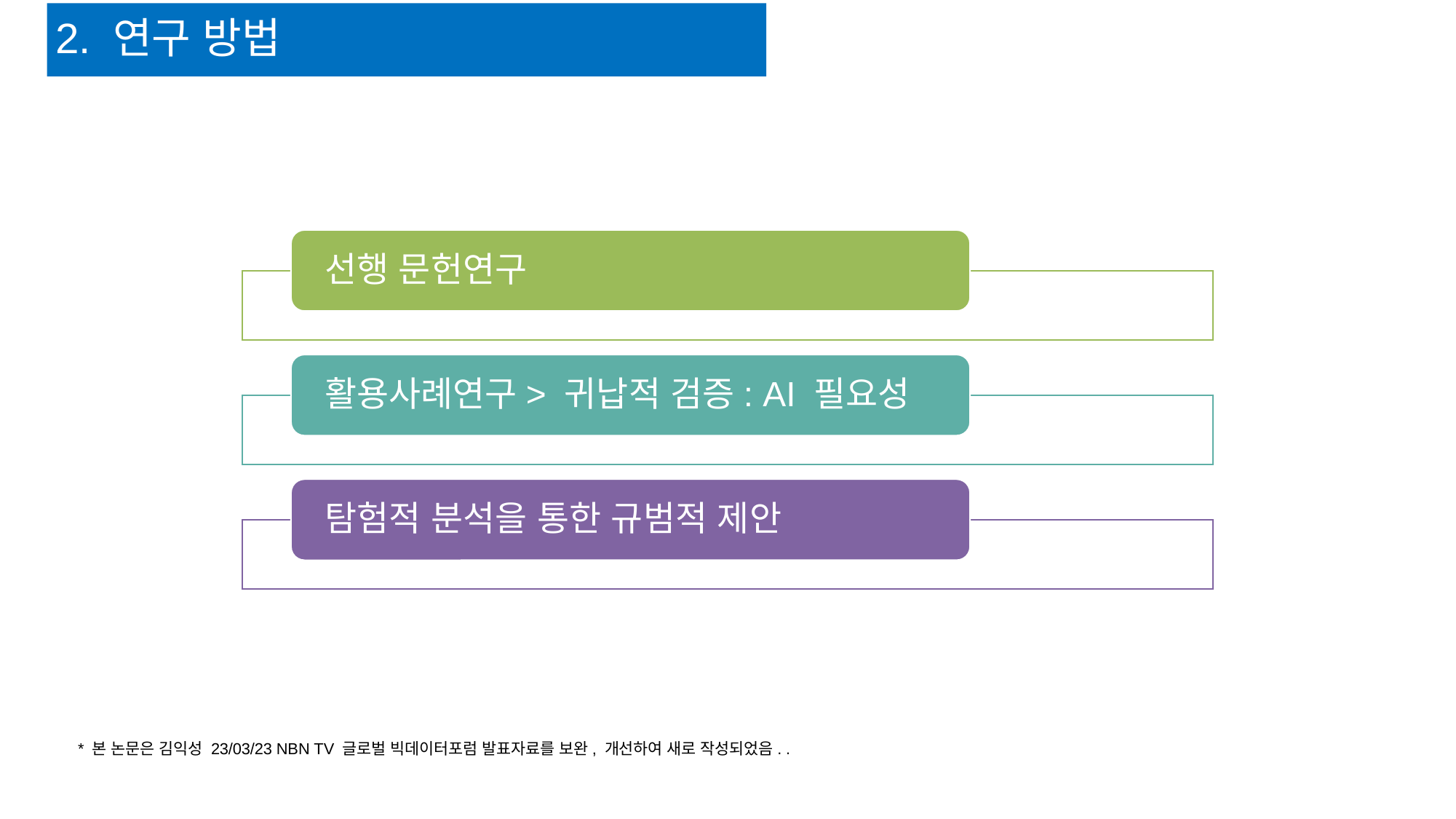

2. 연구 방법
선행 문헌연구
활용사례연구> 귀납적 검증: AI 필요성
탐험적 분석을 통한 규범적 제안
* 본 논문은 김익성 23/03/23 NBN TV 글로벌 빅데이터포럼 발표자료를 보완, 개선하여 새로 작성되었음. .